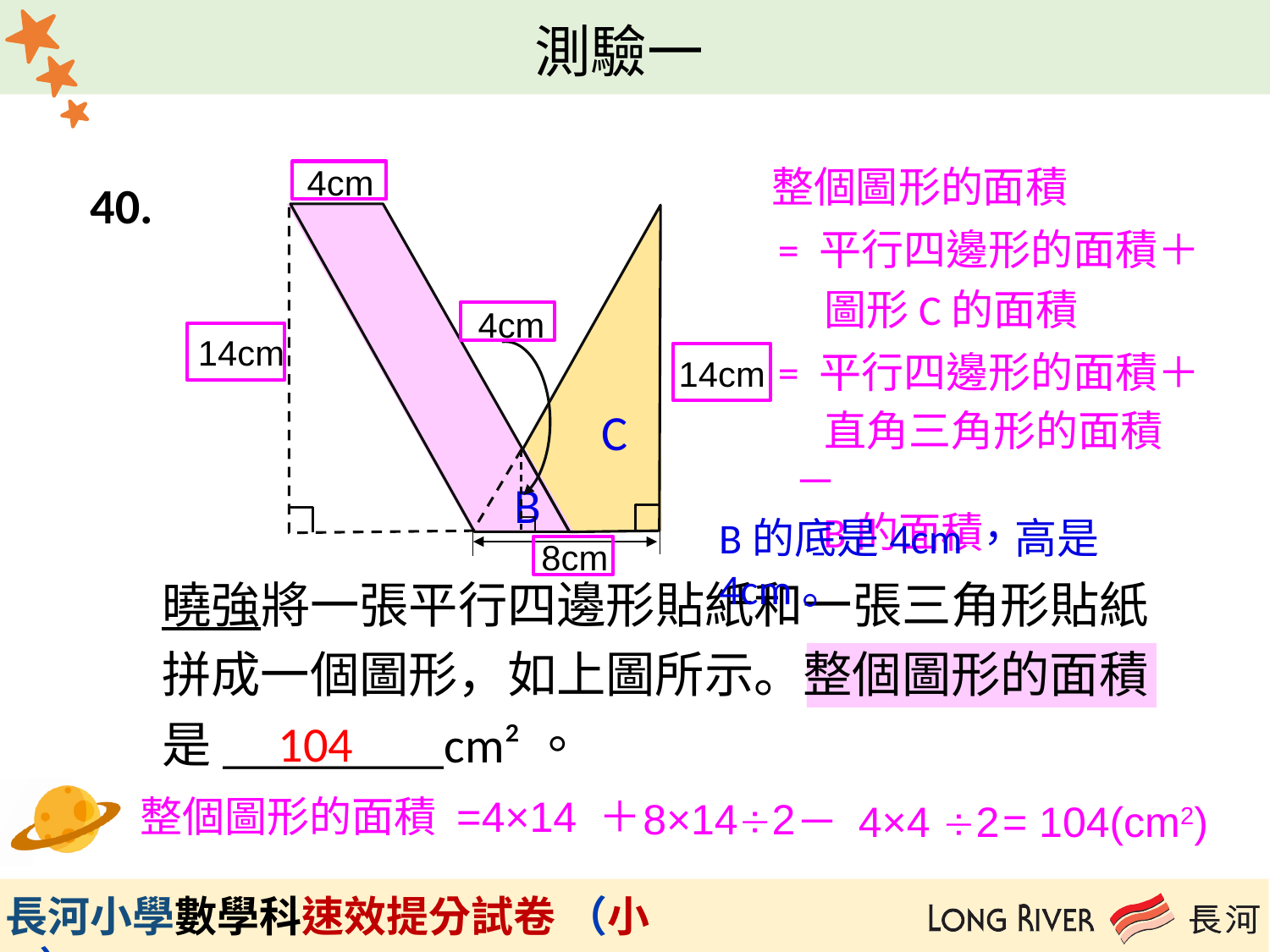

整個圖形的面積
4cm

14cm

14cm

8cm

40.

= 平行四邊形的面積＋
  圖形C的面積
4cm

= 平行四邊形的面積＋

C
  直角三角形的面積－
   B的面積

B
B的底是4cm，高是4cm。

曉強將一張平行四邊形貼紙和一張三角形貼紙
拼成一個圖形，如上圖所示。整個圖形的面積
是_________cm²。

104
  整個圖形的面積 =
4×14 ＋
8×14÷2
－ 4×4 ÷2
= 104(cm2)